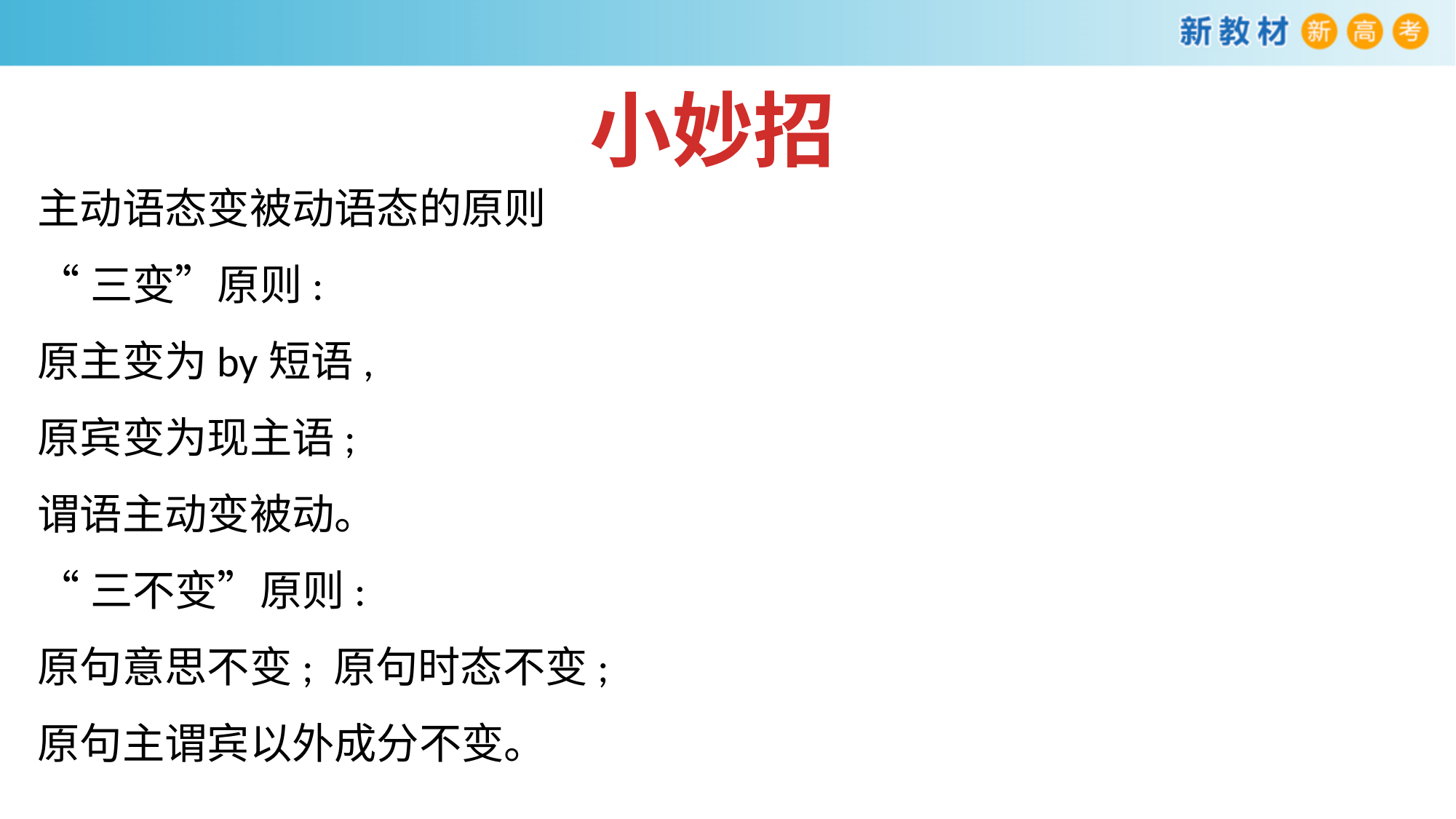

小妙招
主动语态变被动语态的原则
“三变”原则:
原主变为by短语,
原宾变为现主语;
谓语主动变被动。
“三不变”原则:
原句意思不变; 原句时态不变;
原句主谓宾以外成分不变。